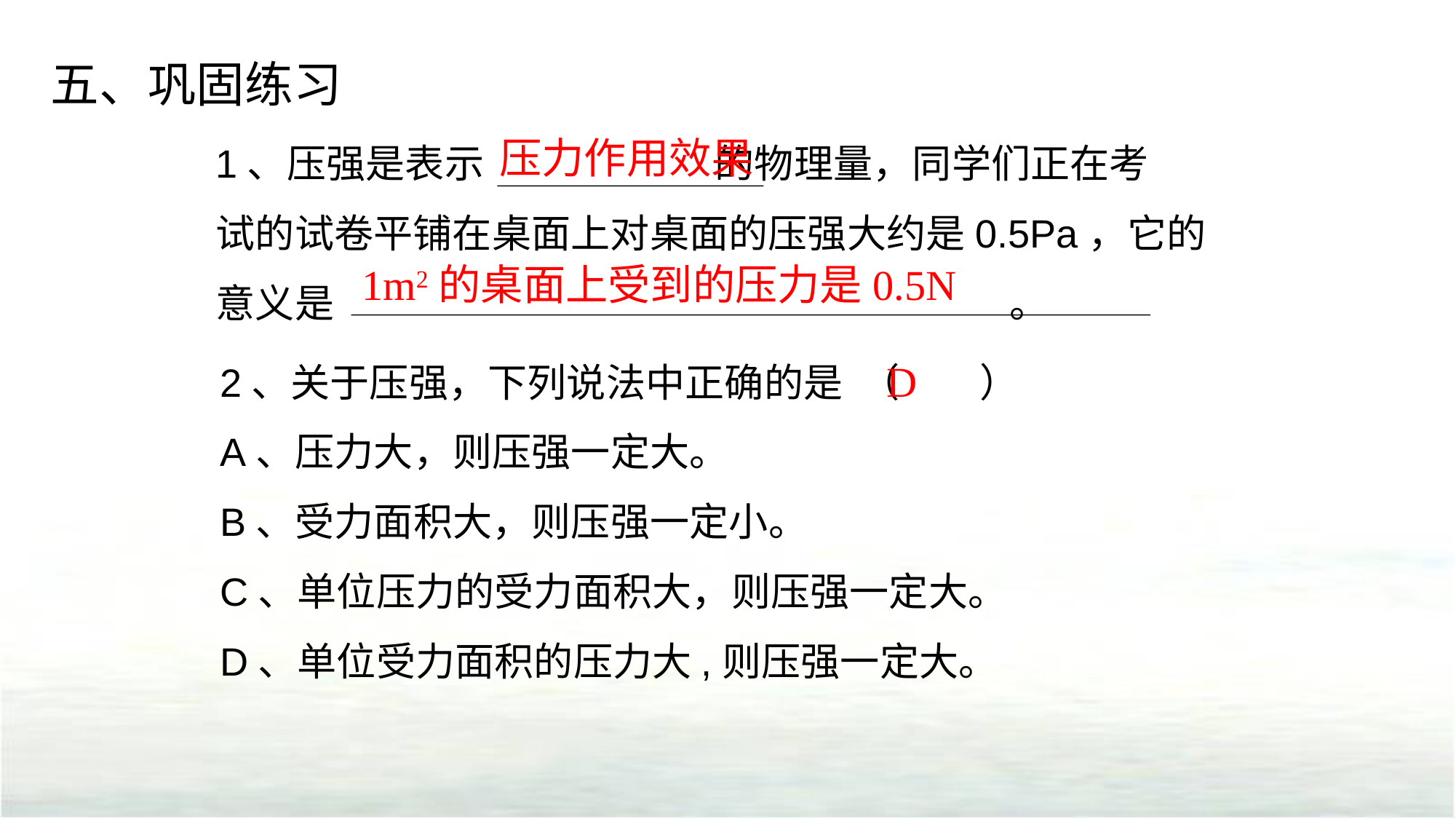

五、巩固练习
压力作用效果
1、压强是表示                          的物理量，同学们正在考
试的试卷平铺在桌面上对桌面的压强大约是0.5Pa，它的
意义是                                                                            。

1m2的桌面上受到的压力是0.5N

D
2、关于压强，下列说法中正确的是  （         ）
A、压力大，则压强一定大。
B、受力面积大，则压强一定小。
C、单位压力的受力面积大，则压强一定大。
D、单位受力面积的压力大,则压强一定大。